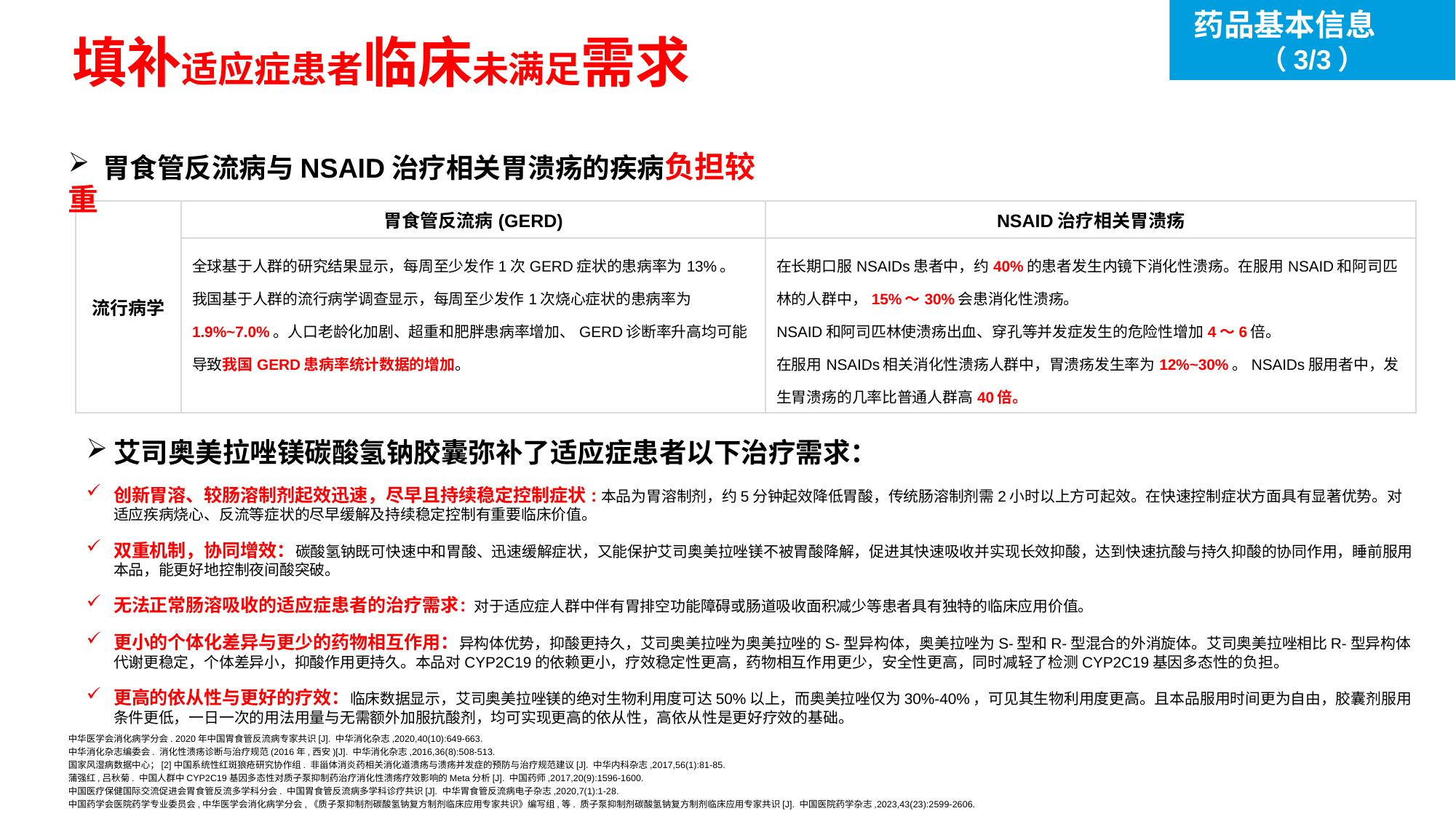

药品基本信息         （3/3）
填补适应症患者临床未满足需求
 胃食管反流病与NSAID治疗相关胃溃疡的疾病负担较重
| 流行病学 | 胃食管反流病(GERD) | NSAID治疗相关胃溃疡 |
| --- | --- | --- |
|  | 全球基于人群的研究结果显示，每周至少发作1次GERD症状的患病率为13%。 我国基于人群的流行病学调查显示，每周至少发作1次烧心症状的患病率为1.9%~7.0%。人口老龄化加剧、超重和肥胖患病率增加、GERD诊断率升高均可能导致我国GERD患病率统计数据的增加。 | 在长期口服NSAIDs患者中，约40%的患者发生内镜下消化性溃疡。在服用NSAID和阿司匹林的人群中，15%～30%会患消化性溃疡。 NSAID和阿司匹林使溃疡出血、穿孔等并发症发生的危险性增加4～6倍。 在服用NSAIDs相关消化性溃疡人群中，胃溃疡发生率为12%~30%。NSAIDs服用者中，发生胃溃疡的几率比普通人群高40倍。 |

艾司奥美拉唑镁碳酸氢钠胶囊弥补了适应症患者以下治疗需求：
创新胃溶、较肠溶制剂起效迅速，尽早且持续稳定控制症状:本品为胃溶制剂，约5分钟起效降低胃酸，传统肠溶制剂需2小时以上方可起效。在快速控制症状方面具有显著优势。对适应疾病烧心、反流等症状的尽早缓解及持续稳定控制有重要临床价值。
双重机制，协同增效：碳酸氢钠既可快速中和胃酸、迅速缓解症状，又能保护艾司奥美拉唑镁不被胃酸降解，促进其快速吸收并实现长效抑酸，达到快速抗酸与持久抑酸的协同作用，睡前服用本品，能更好地控制夜间酸突破。
无法正常肠溶吸收的适应症患者的治疗需求：对于适应症人群中伴有胃排空功能障碍或肠道吸收面积减少等患者具有独特的临床应用价值。
更小的个体化差异与更少的药物相互作用：异构体优势，抑酸更持久，艾司奥美拉唑为奥美拉唑的S-型异构体，奥美拉唑为S-型和R-型混合的外消旋体。艾司奥美拉唑相比R-型异构体代谢更稳定，个体差异小，抑酸作用更持久。本品对CYP2C19的依赖更小，疗效稳定性更高，药物相互作用更少，安全性更高，同时减轻了检测CYP2C19基因多态性的负担。
更高的依从性与更好的疗效：临床数据显示，艾司奥美拉唑镁的绝对生物利用度可达50%以上，而奥美拉唑仅为30%-40%，可见其生物利用度更高。且本品服用时间更为自由，胶囊剂服用条件更低，一日一次的用法用量与无需额外加服抗酸剂，均可实现更高的依从性，高依从性是更好疗效的基础。
中华医学会消化病学分会. 2020年中国胃食管反流病专家共识[J]. 中华消化杂志,2020,40(10):649-663.
中华消化杂志编委会. 消化性溃疡诊断与治疗规范(2016年,西安)[J]. 中华消化杂志,2016,36(8):508-513.
国家风湿病数据中心；[2]中国系统性红斑狼疮研究协作组. 非甾体消炎药相关消化道溃疡与溃疡并发症的预防与治疗规范建议[J]. 中华内科杂志,2017,56(1):81-85.
蒲强红,吕秋菊. 中国人群中CYP2C19基因多态性对质子泵抑制药治疗消化性溃疡疗效影响的Meta分析[J]. 中国药师,2017,20(9):1596-1600.
中国医疗保健国际交流促进会胃食管反流多学科分会. 中国胃食管反流病多学科诊疗共识[J]. 中华胃食管反流病电子杂志,2020,7(1):1-28.
中国药学会医院药学专业委员会,中华医学会消化病学分会,《质子泵抑制剂碳酸氢钠复方制剂临床应用专家共识》编写组,等. 质子泵抑制剂碳酸氢钠复方制剂临床应用专家共识[J]. 中国医院药学杂志,2023,43(23):2599-2606.